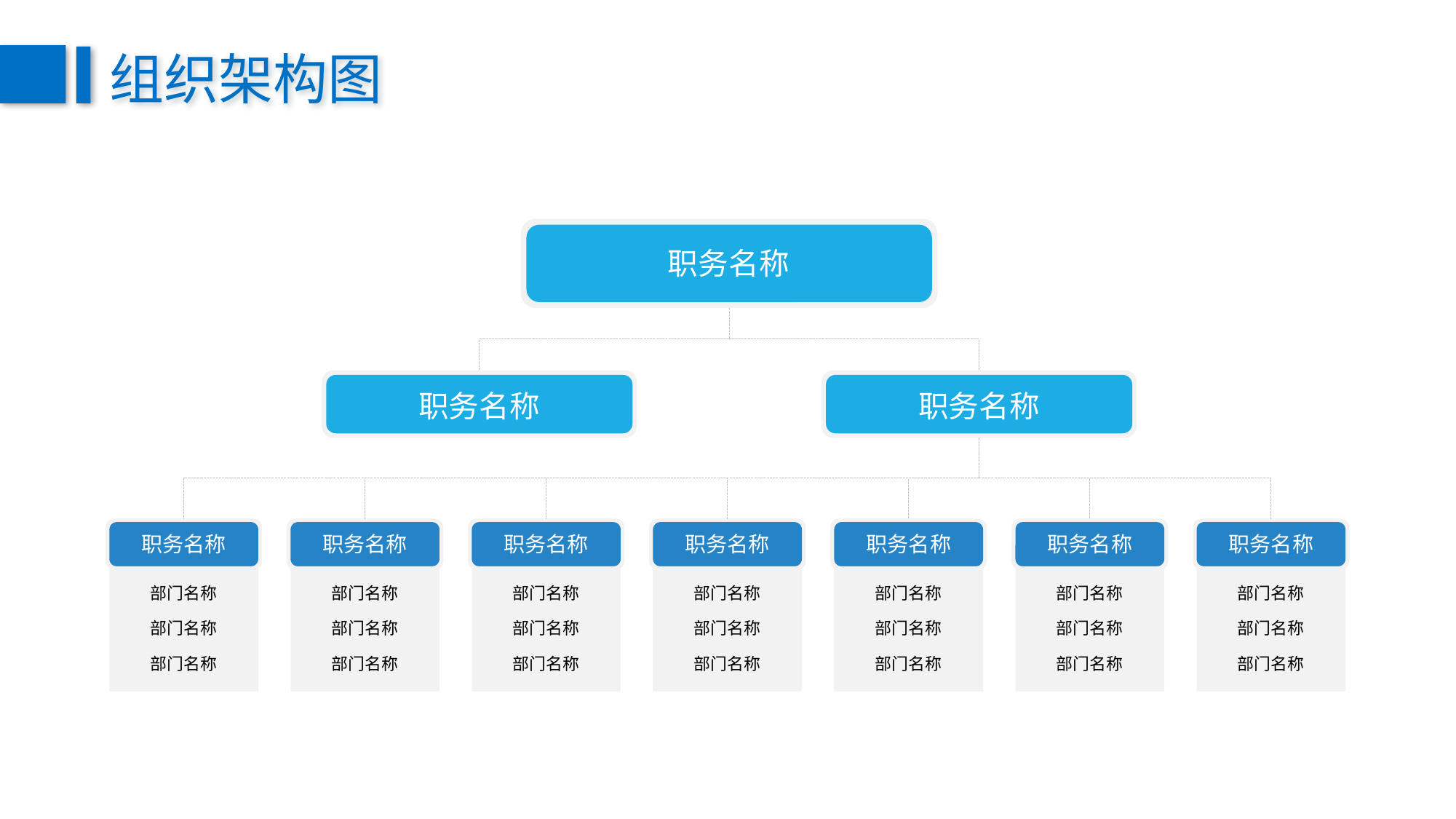

组织架构图

职务名称

职务名称
职务名称

职务名称
部门名称
部门名称
部门名称

职务名称
部门名称
部门名称
部门名称

职务名称
部门名称
部门名称
部门名称

职务名称
部门名称
部门名称
部门名称

职务名称
部门名称
部门名称
部门名称

职务名称
部门名称
部门名称
部门名称

职务名称
部门名称
部门名称
部门名称